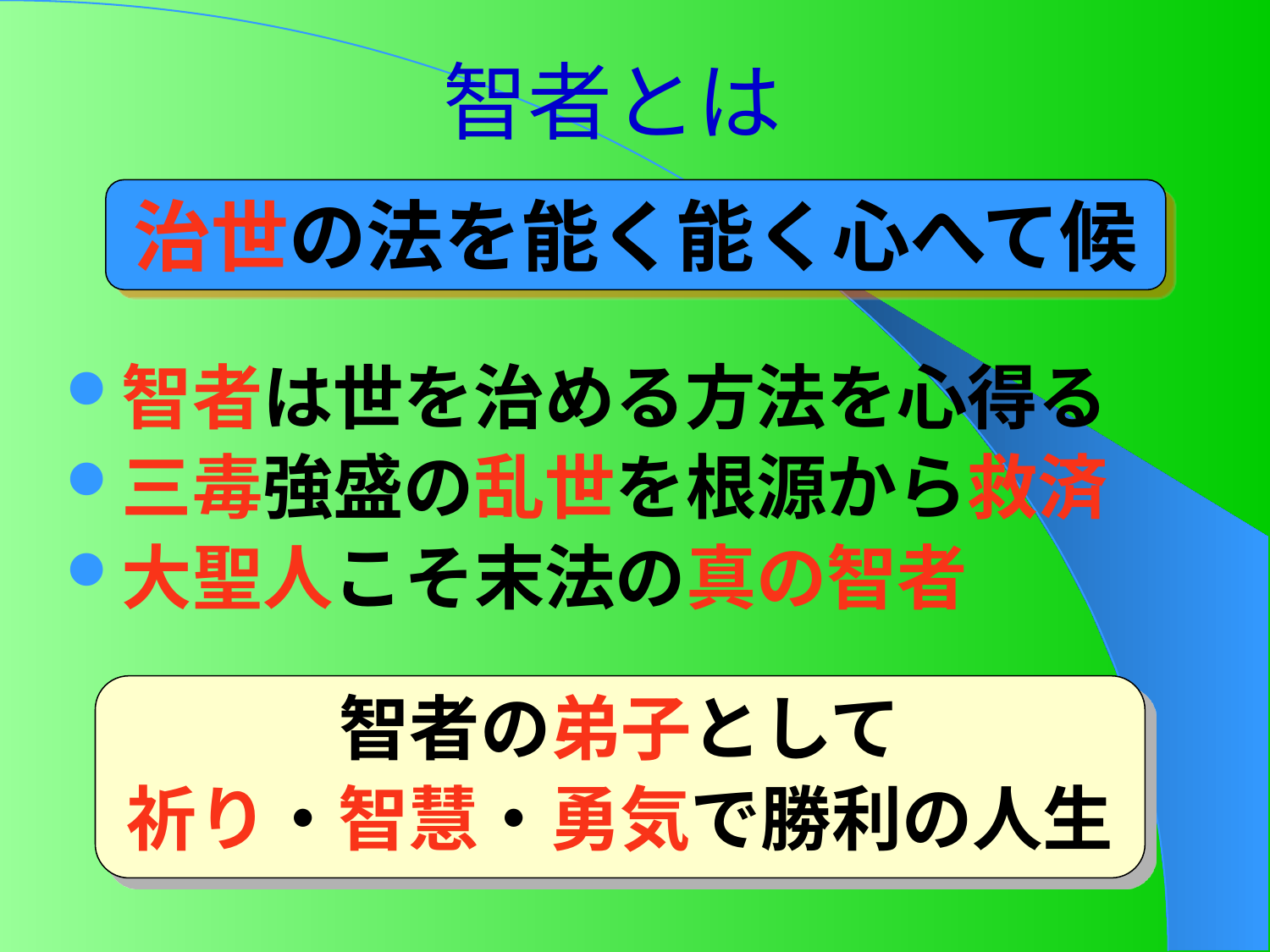

# 智者とは
治世の法を能く能く心へて候
智者は世を治める方法を心得る
三毒強盛の乱世を根源から救済
大聖人こそ末法の真の智者
智者の弟子として
祈り・智慧・勇気で勝利の人生